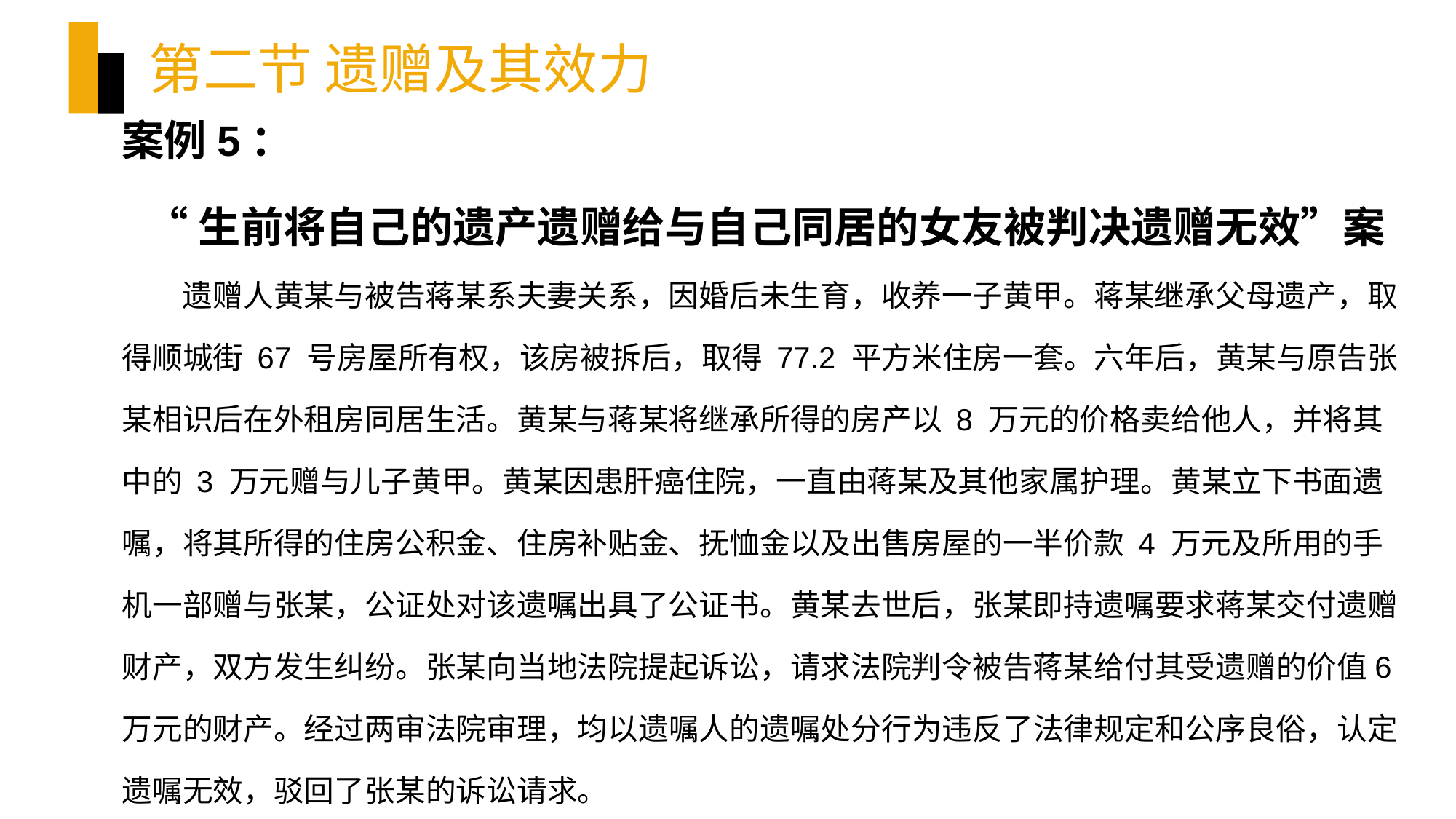

# 第二节 遗赠及其效力
案例5：
“生前将自己的遗产遗赠给与自己同居的女友被判决遗赠无效”案
遗赠人黄某与被告蒋某系夫妻关系，因婚后未生育，收养一子黄甲。蒋某继承父母遗产，取得顺城街 67 号房屋所有权，该房被拆后，取得 77.2 平方米住房一套。六年后，黄某与原告张某相识后在外租房同居生活。黄某与蒋某将继承所得的房产以 8 万元的价格卖给他人，并将其中的 3 万元赠与儿子黄甲。黄某因患肝癌住院，一直由蒋某及其他家属护理。黄某立下书面遗嘱，将其所得的住房公积金、住房补贴金、抚恤金以及出售房屋的一半价款 4 万元及所用的手机一部赠与张某，公证处对该遗嘱出具了公证书。黄某去世后，张某即持遗嘱要求蒋某交付遗赠财产，双方发生纠纷。张某向当地法院提起诉讼，请求法院判令被告蒋某给付其受遗赠的价值6 万元的财产。经过两审法院审理，均以遗嘱人的遗嘱处分行为违反了法律规定和公序良俗，认定遗嘱无效，驳回了张某的诉讼请求。